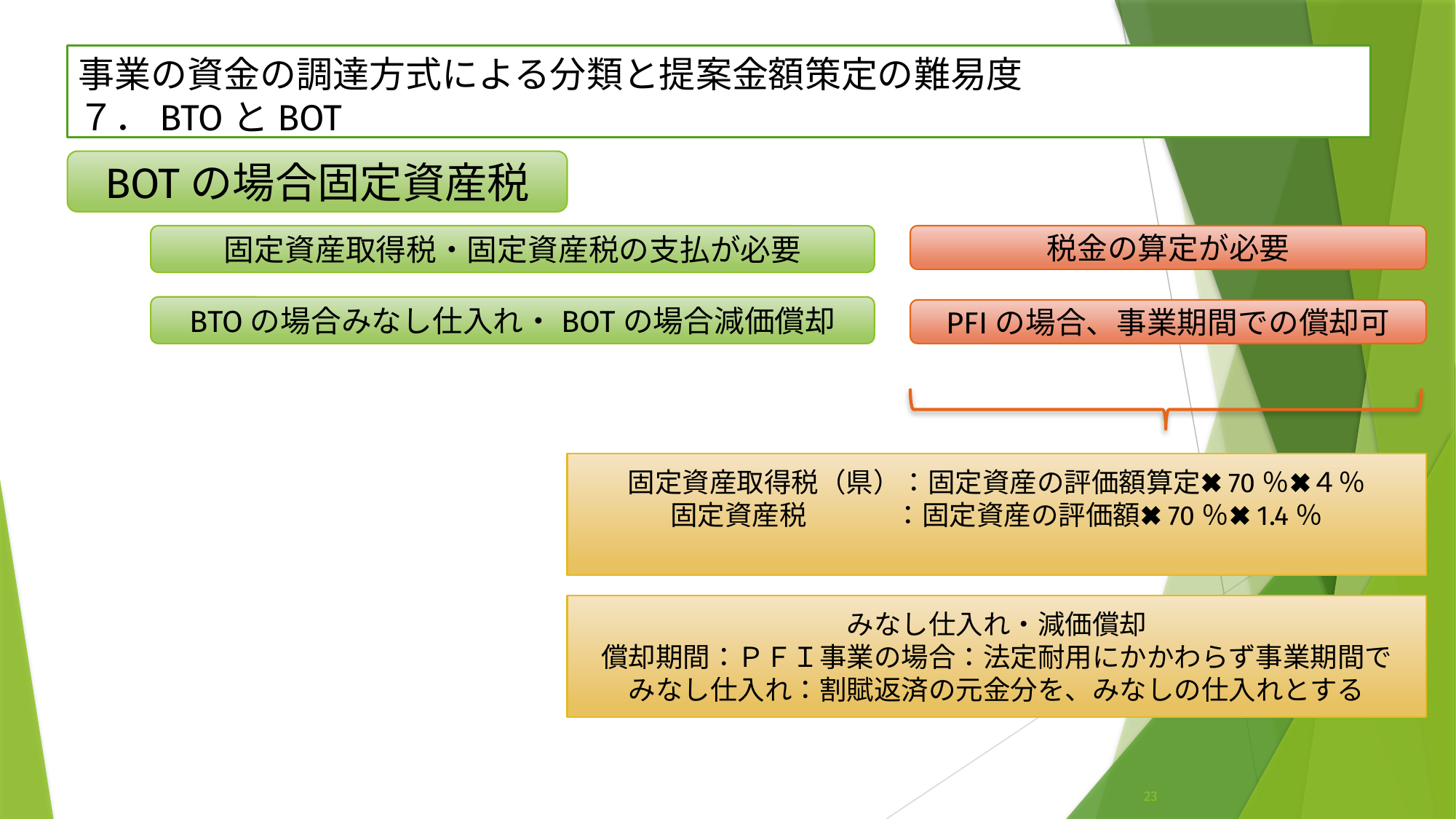

# 事業の資金の調達方式による分類と提案金額策定の難易度 ７．BTOとBOT
BOTの場合固定資産税

固定資産取得税・固定資産税の支払が必要
税金の算定が必要
BTOの場合みなし仕入れ・BOTの場合減価償却
PFIの場合、事業期間での償却可
固定資産取得税（県）：固定資産の評価額算定✖70％✖４％
固定資産税　　　 ：固定資産の評価額✖70％✖1.4％

みなし仕入れ・減価償却
償却期間：ＰＦＩ事業の場合：法定耐用にかかわらず事業期間で
みなし仕入れ：割賦返済の元金分を、みなしの仕入れとする
23